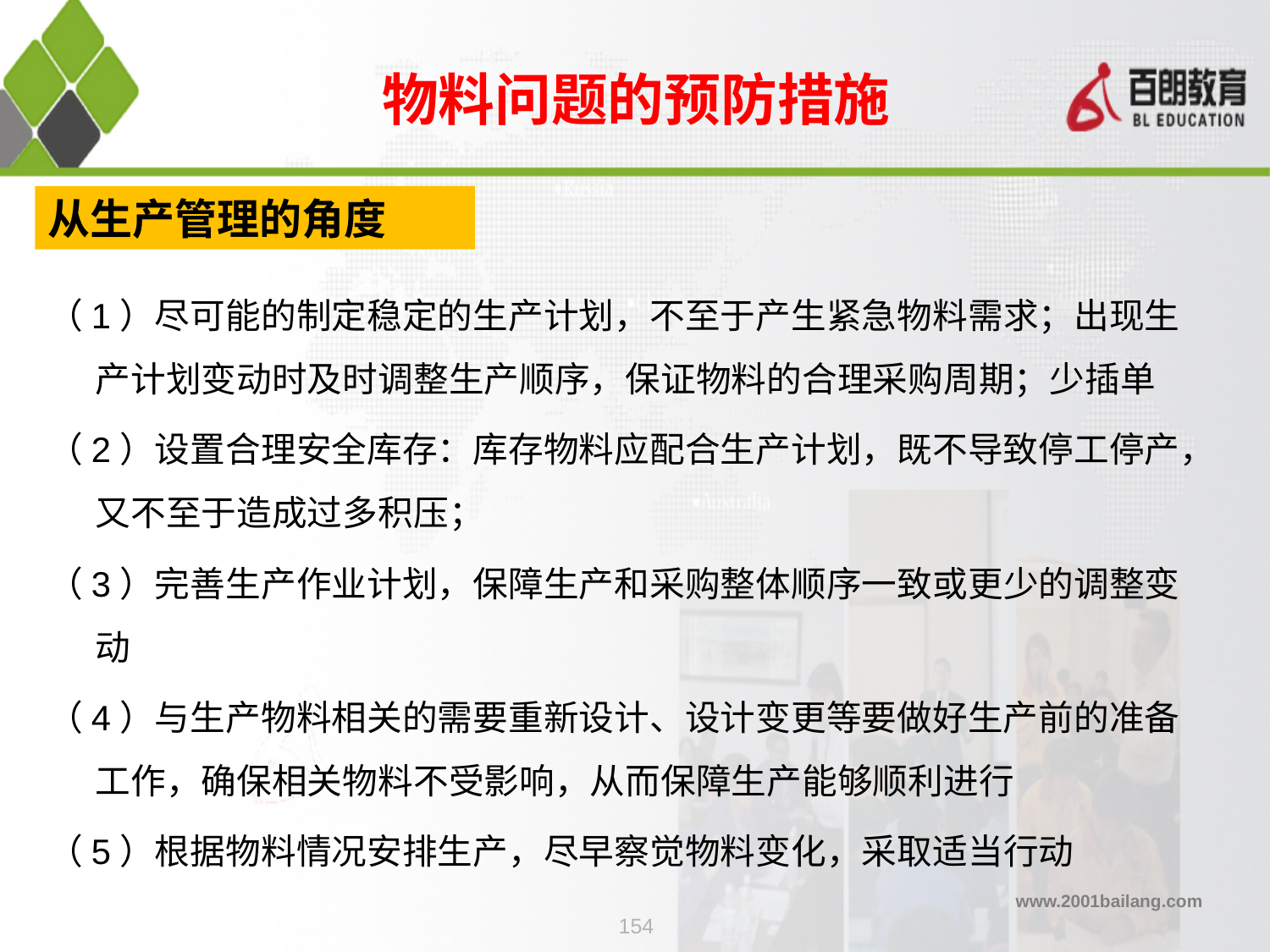

# 物料问题的预防措施
从生产管理的角度
（1）尽可能的制定稳定的生产计划，不至于产生紧急物料需求；出现生产计划变动时及时调整生产顺序，保证物料的合理采购周期；少插单
（2）设置合理安全库存：库存物料应配合生产计划，既不导致停工停产，又不至于造成过多积压；
（3）完善生产作业计划，保障生产和采购整体顺序一致或更少的调整变动
（4）与生产物料相关的需要重新设计、设计变更等要做好生产前的准备工作，确保相关物料不受影响，从而保障生产能够顺利进行
（5）根据物料情况安排生产，尽早察觉物料变化，采取适当行动
154